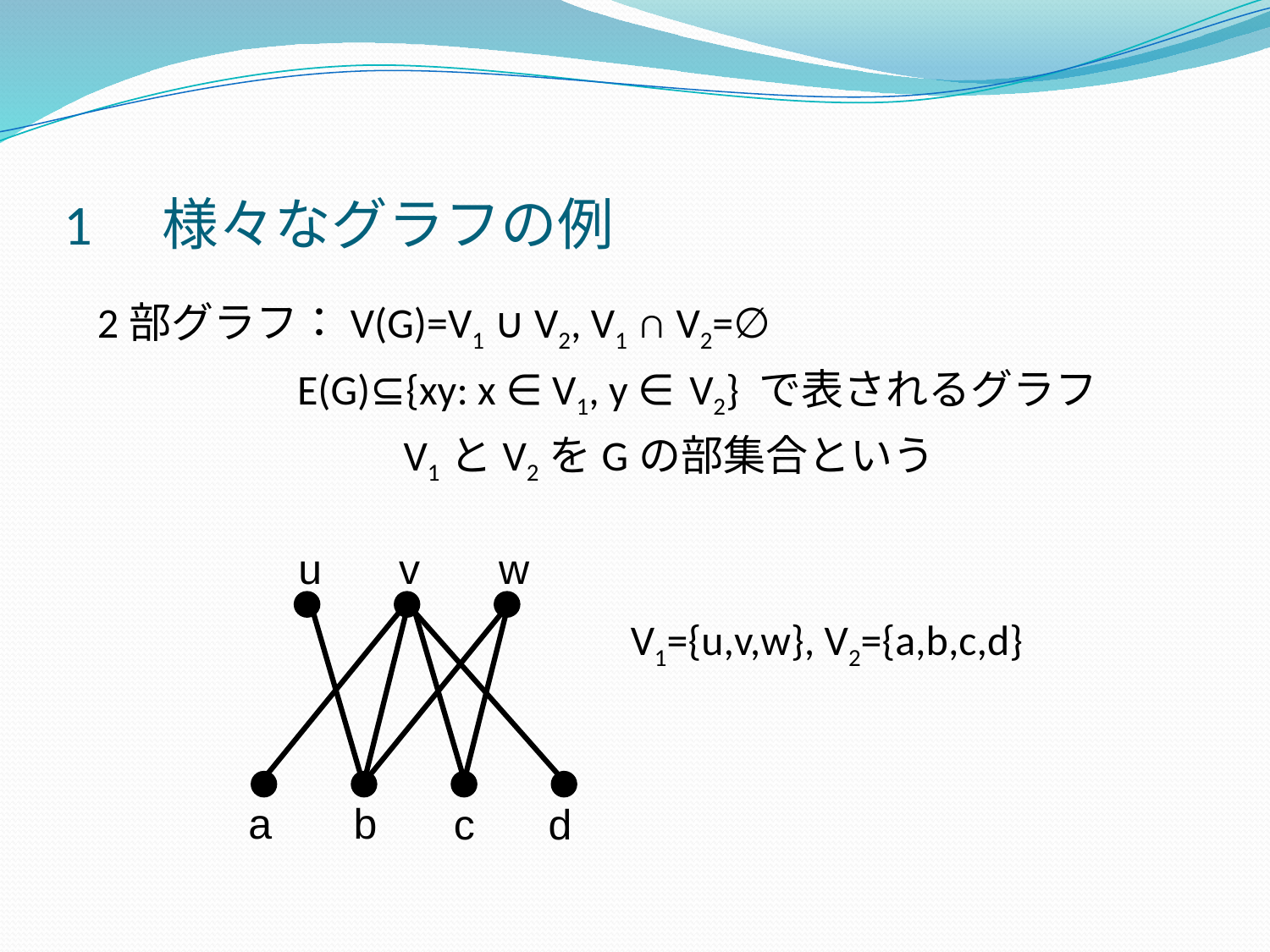

# 1　様々なグラフの例

2部グラフ：V(G)=V1 ∪ V2, V1 ∩ V2=∅
                     E(G)⊆{xy: x ∈ V1, y ∈ V2} で表されるグラフ
　　　　　　　V1とV2をGの部集合という

                                                        V1={u,v,w}, V2={a,b,c,d}
u

v

w

a
b

c
d